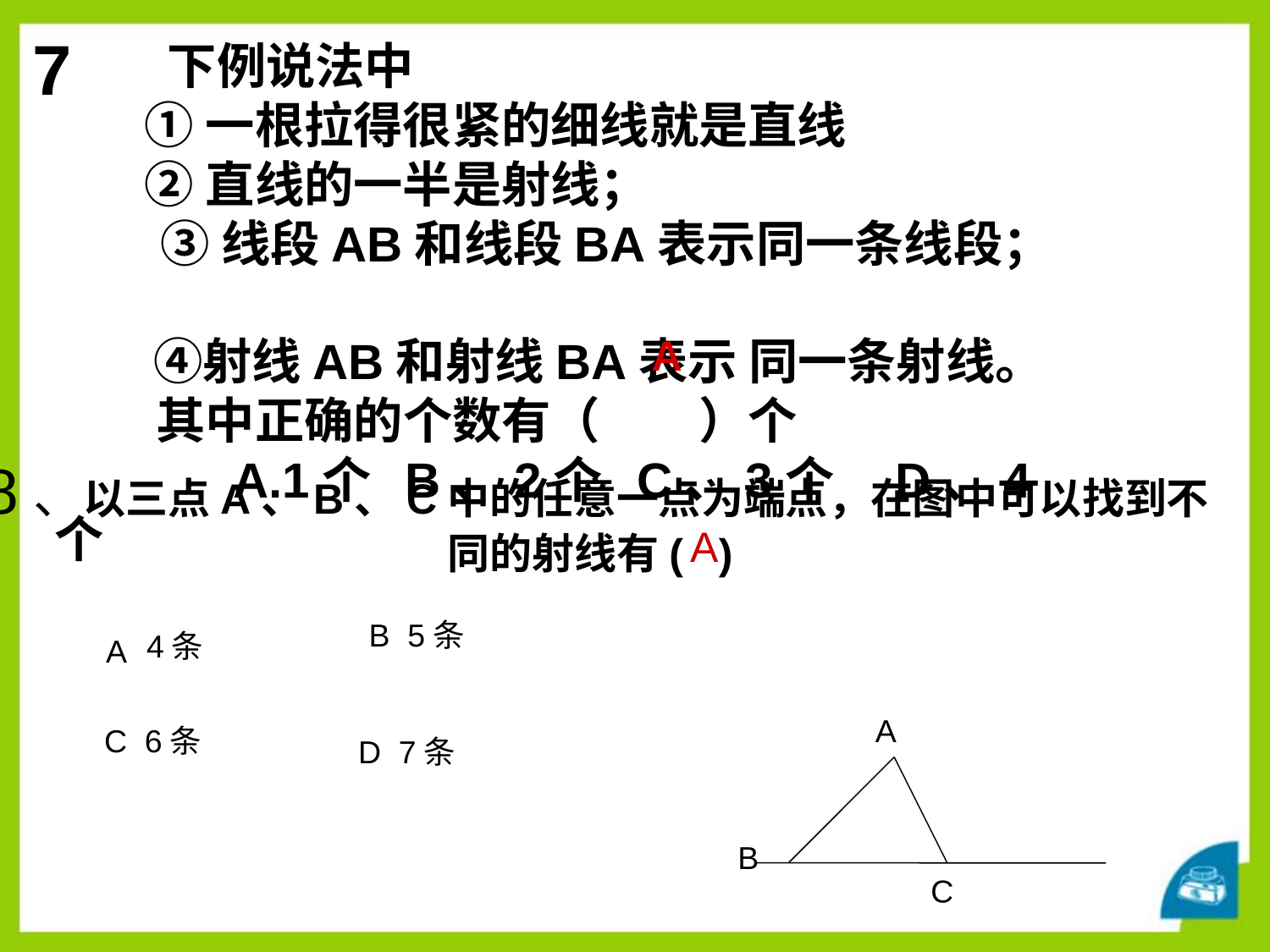

7
         下例说法中
        ①一根拉得很紧的细线就是直线
        ②直线的一半是射线；
    　③ 线段AB和线段BA表示同一条线段；
　　④射线AB和射线BA表示 同一条射线。
        其中正确的个数有（　　）个
     　　A.1个  B、2个  C、3个　D、4个
A
8、以三点A、B、C中的任意一点为端点，在图中可以找到不
同的射线有(   )
A
B  5条
4条
A
A

B

C
C  6条
D  7条